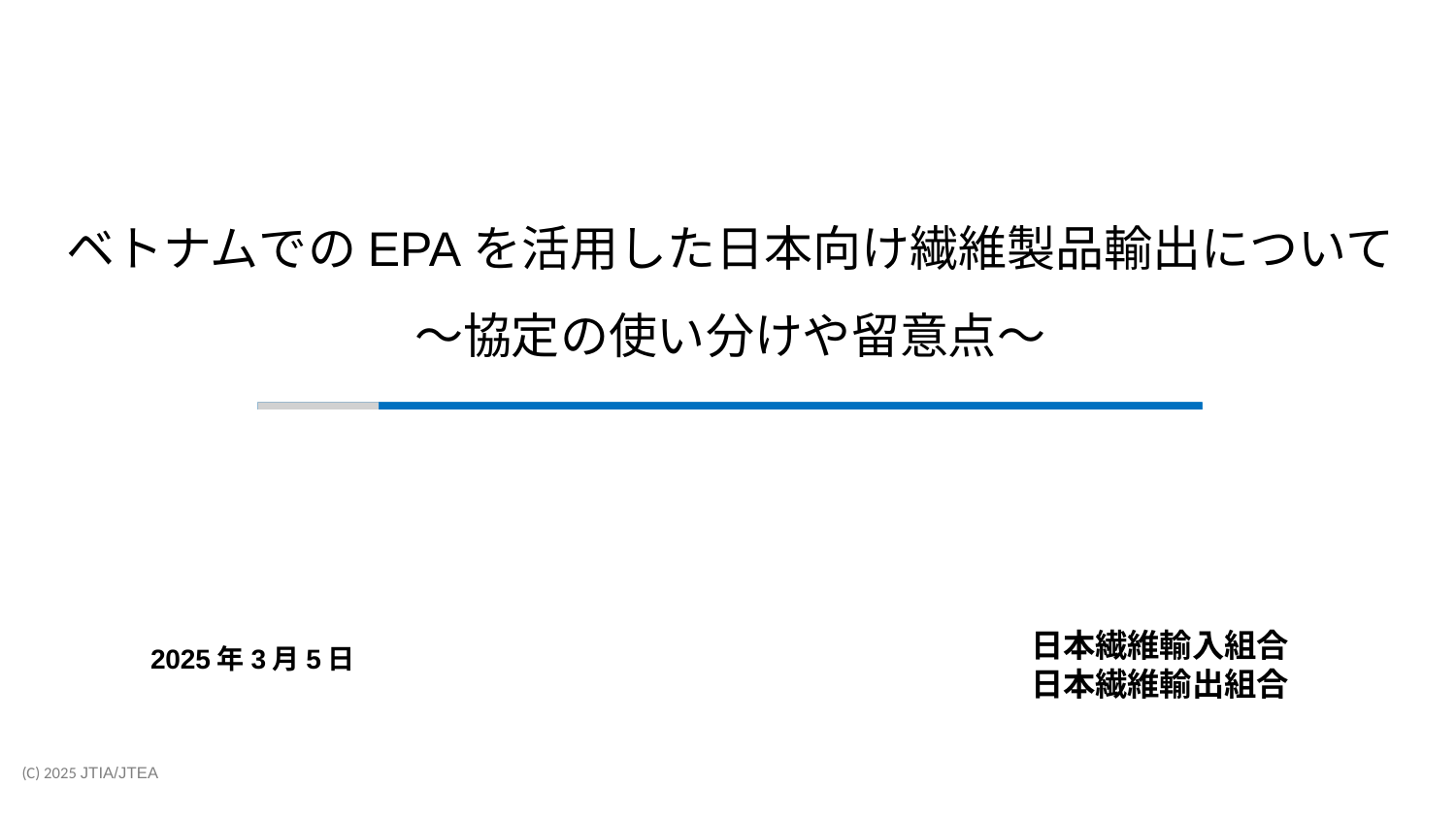

ベトナムでのEPAを活用した日本向け繊維製品輸出について
～協定の使い分けや留意点～

日本繊維輸入組合
日本繊維輸出組合
2025年3月5日